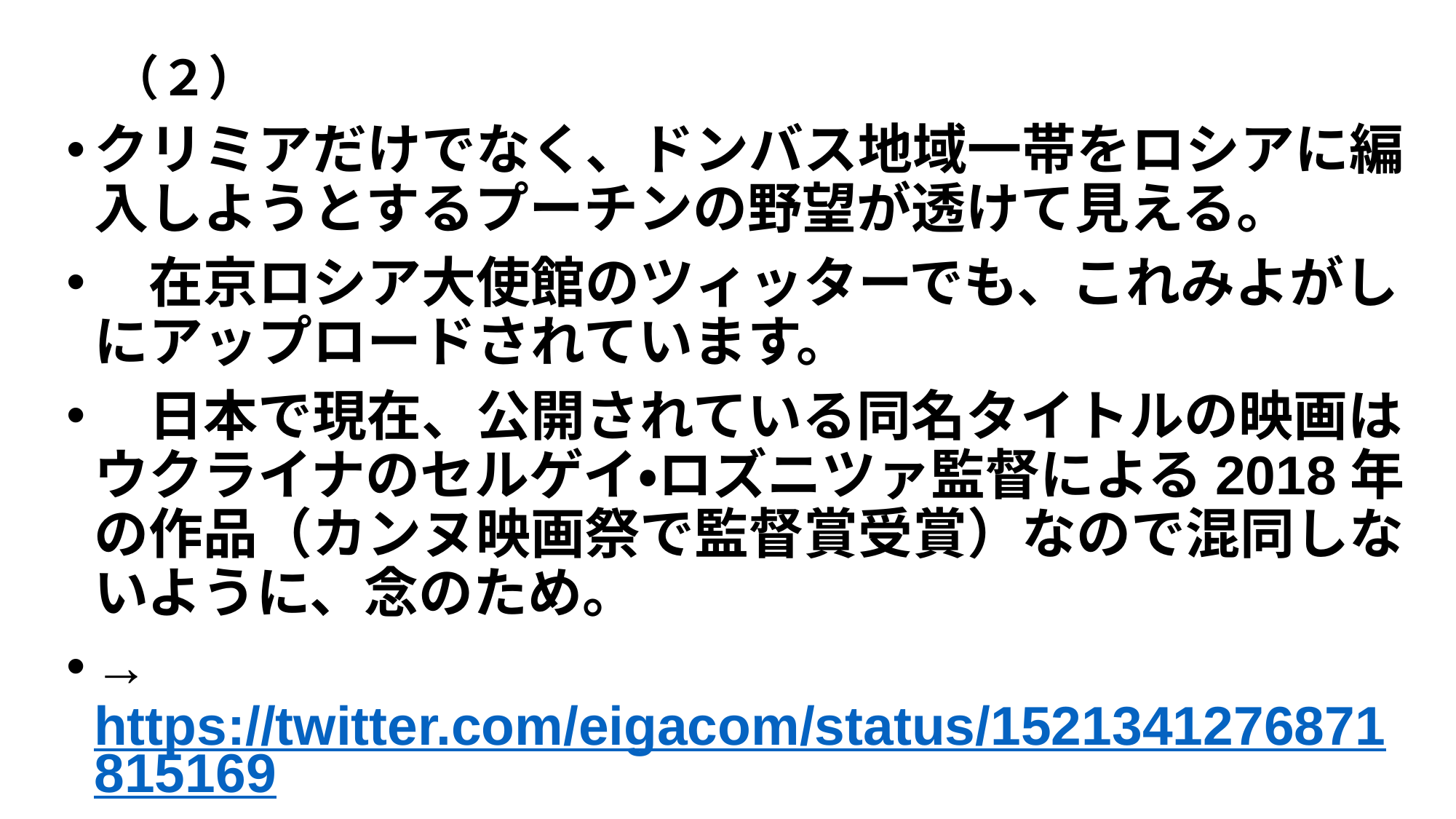

# （２）
クリミアだけでなく、ドンバス地域一帯をロシアに編入しようとするプーチンの野望が透けて見える。
　在京ロシア大使館のツィッターでも、これみよがしにアップロードされています。
　日本で現在、公開されている同名タイトルの映画はウクライナのセルゲイ・ロズニツァ監督による2018年の作品（カンヌ映画祭で監督賞受賞）なので混同しないように、念のため。
→https://twitter.com/eigacom/status/1521341276871815169